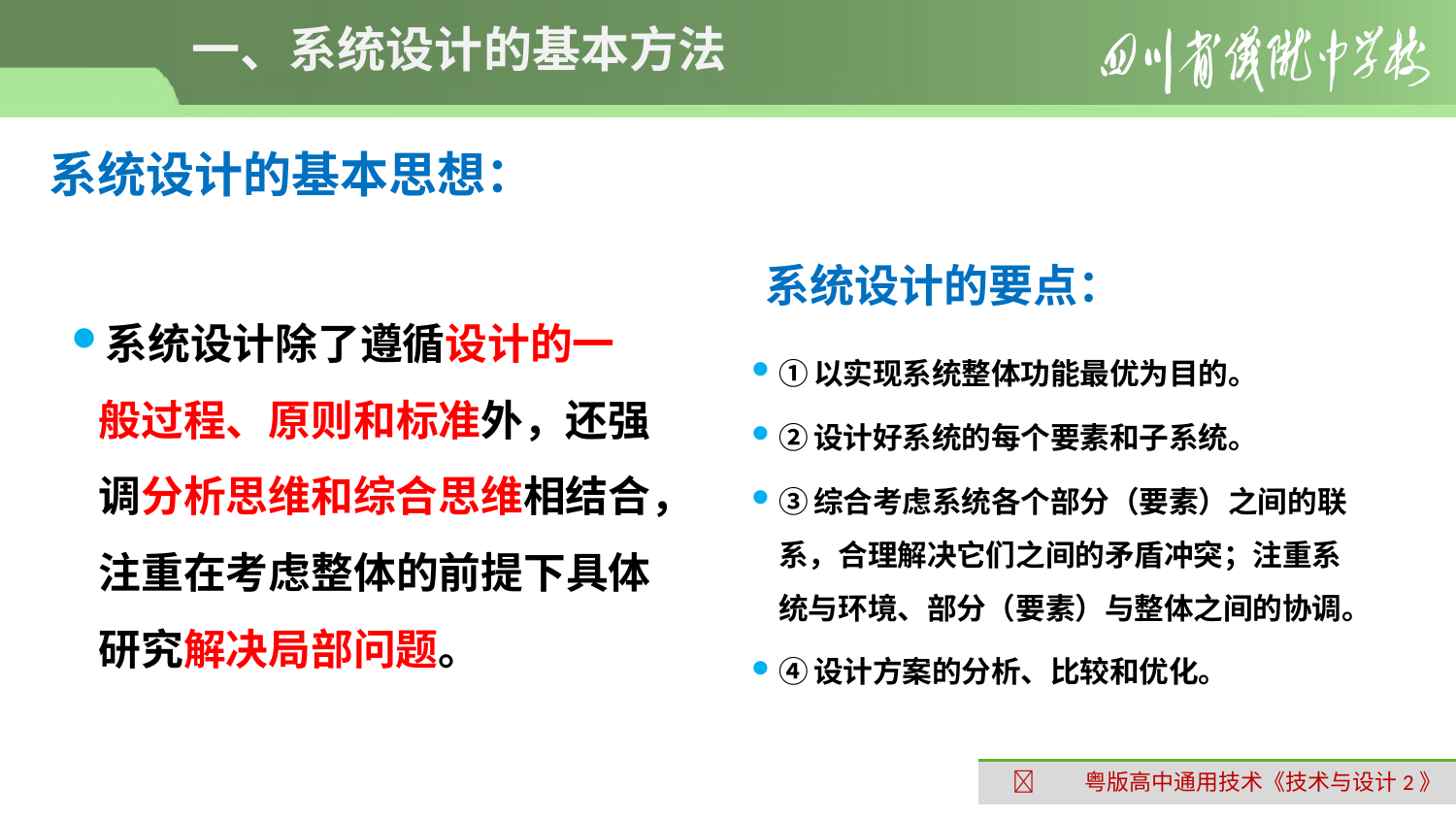

# 一、系统设计的基本方法
系统设计的基本思想：
系统设计的要点：

系统设计除了遵循设计的一般过程、原则和标准外，还强调分析思维和综合思维相结合，注重在考虑整体的前提下具体研究解决局部问题。
①以实现系统整体功能最优为目的。
②设计好系统的每个要素和子系统。
③综合考虑系统各个部分（要素）之间的联系，合理解决它们之间的矛盾冲突；注重系统与环境、部分（要素）与整体之间的协调。
④设计方案的分析、比较和优化。